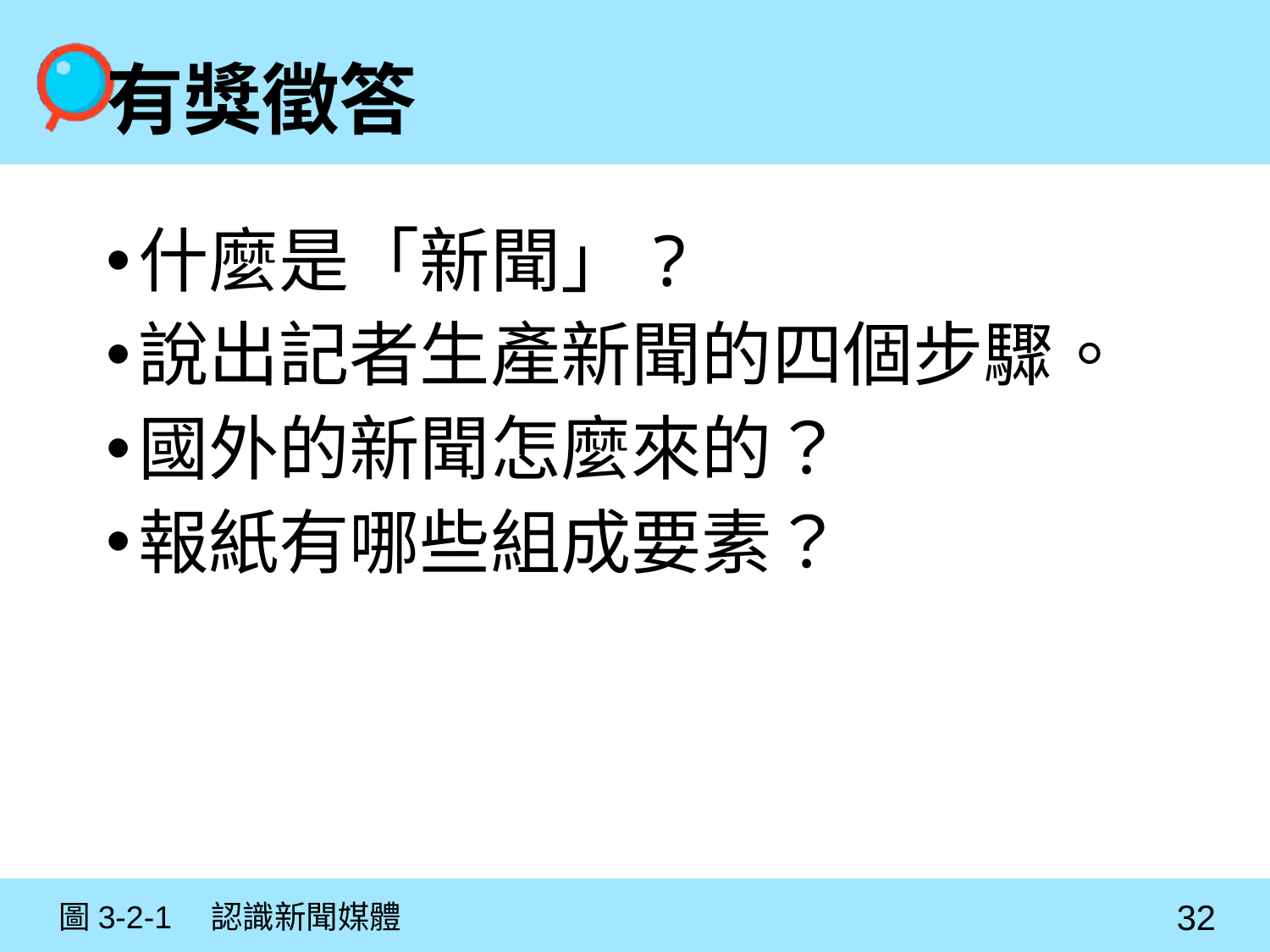

# 有獎徵答
什麼是「新聞」?
說出記者生產新聞的四個步驟。
國外的新聞怎麼來的？
報紙有哪些組成要素？
32